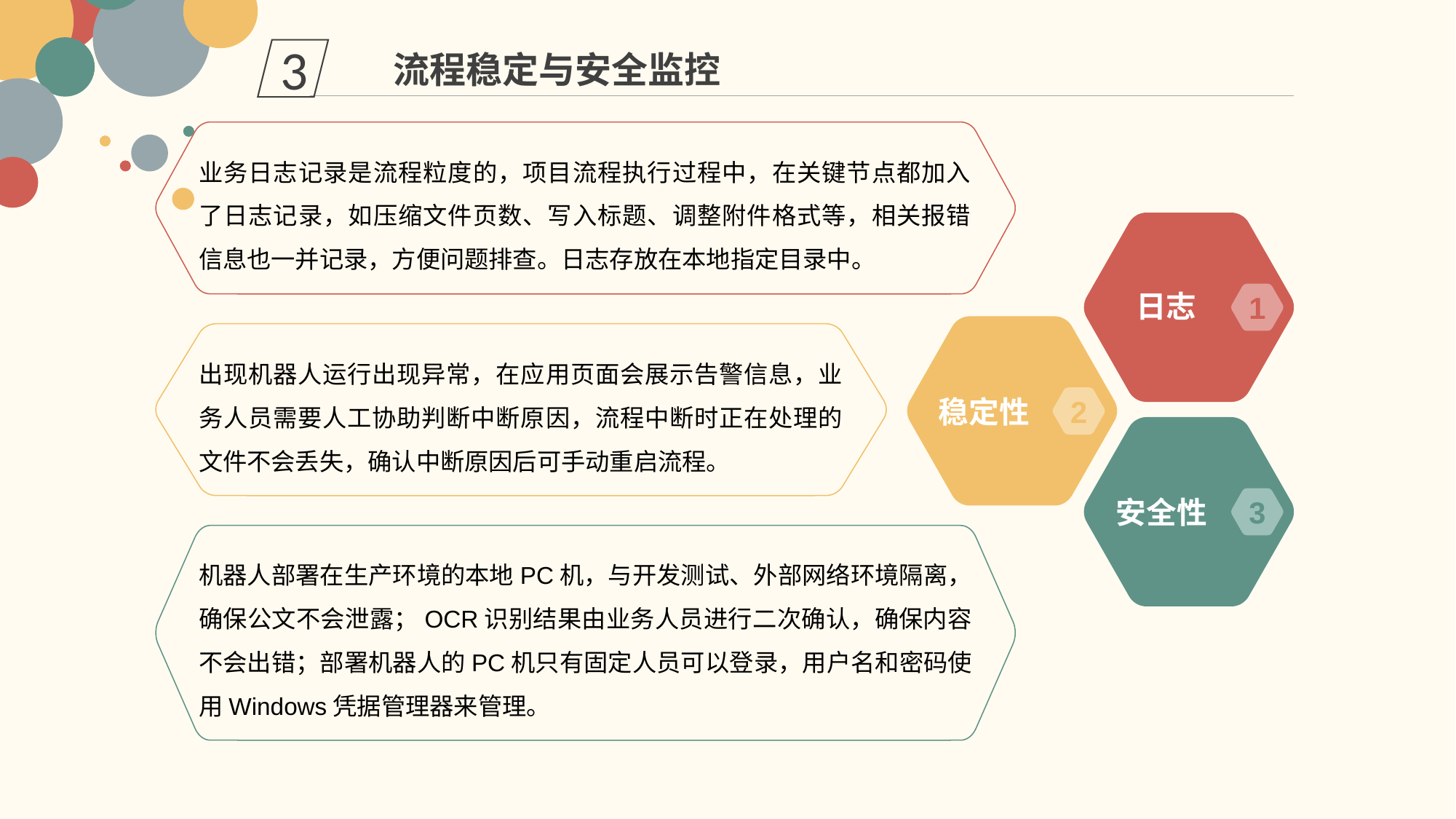

3
流程稳定与安全监控

业务日志记录是流程粒度的，项目流程执行过程中，在关键节点都加入了日志记录，如压缩文件页数、写入标题、调整附件格式等，相关报错信息也一并记录，方便问题排查。日志存放在本地指定目录中。

1
日志

2
稳定性

3
安全性

出现机器人运行出现异常，在应用页面会展示告警信息，业务人员需要人工协助判断中断原因，流程中断时正在处理的文件不会丢失，确认中断原因后可手动重启流程。

机器人部署在生产环境的本地PC机，与开发测试、外部网络环境隔离，确保公文不会泄露；OCR识别结果由业务人员进行二次确认，确保内容不会出错；部署机器人的PC机只有固定人员可以登录，用户名和密码使用Windows凭据管理器来管理。